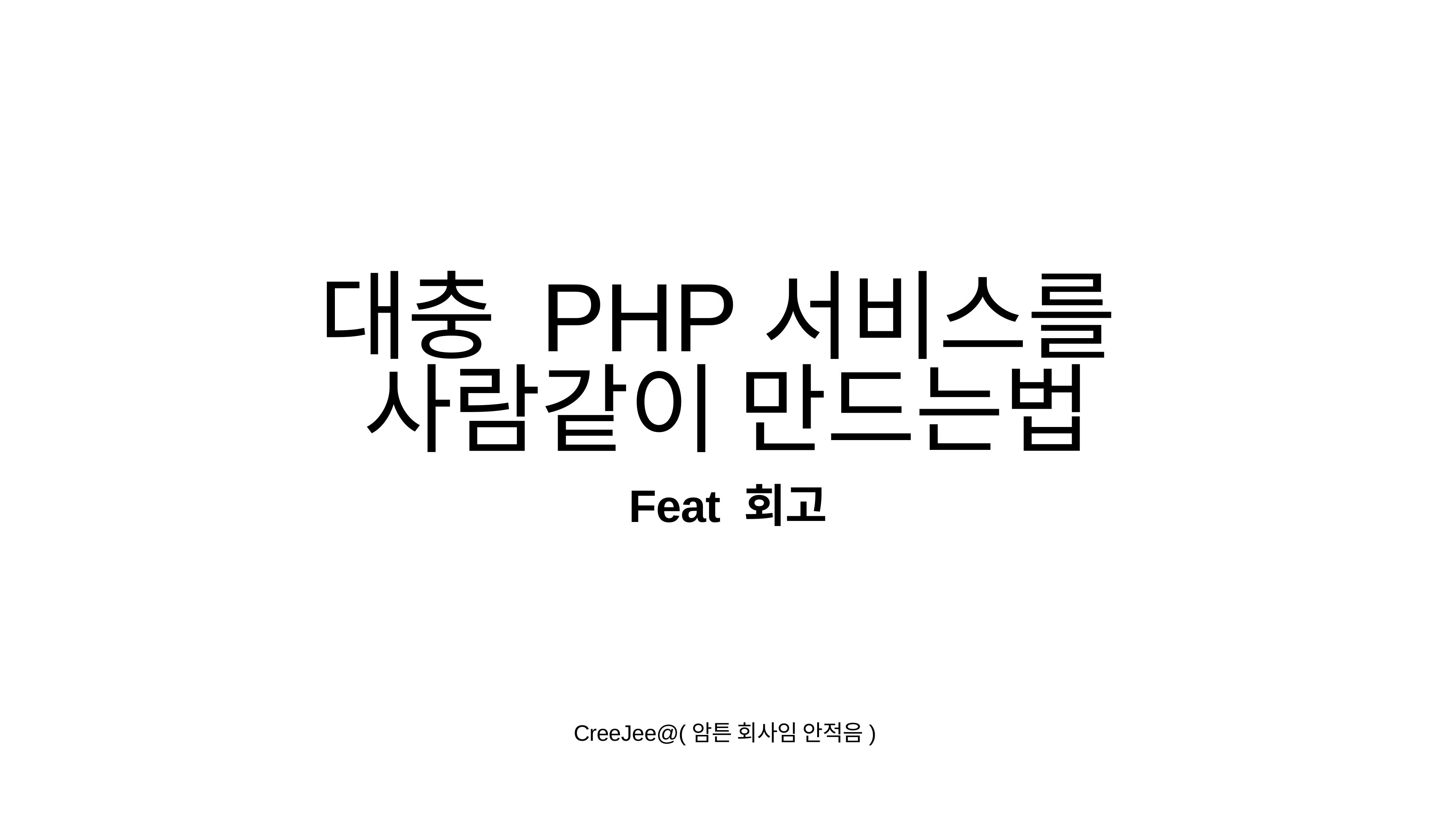

# 대충 PHP서비스를 사람같이 만드는법
Feat 회고
CreeJee@(암튼 회사임 안적음)